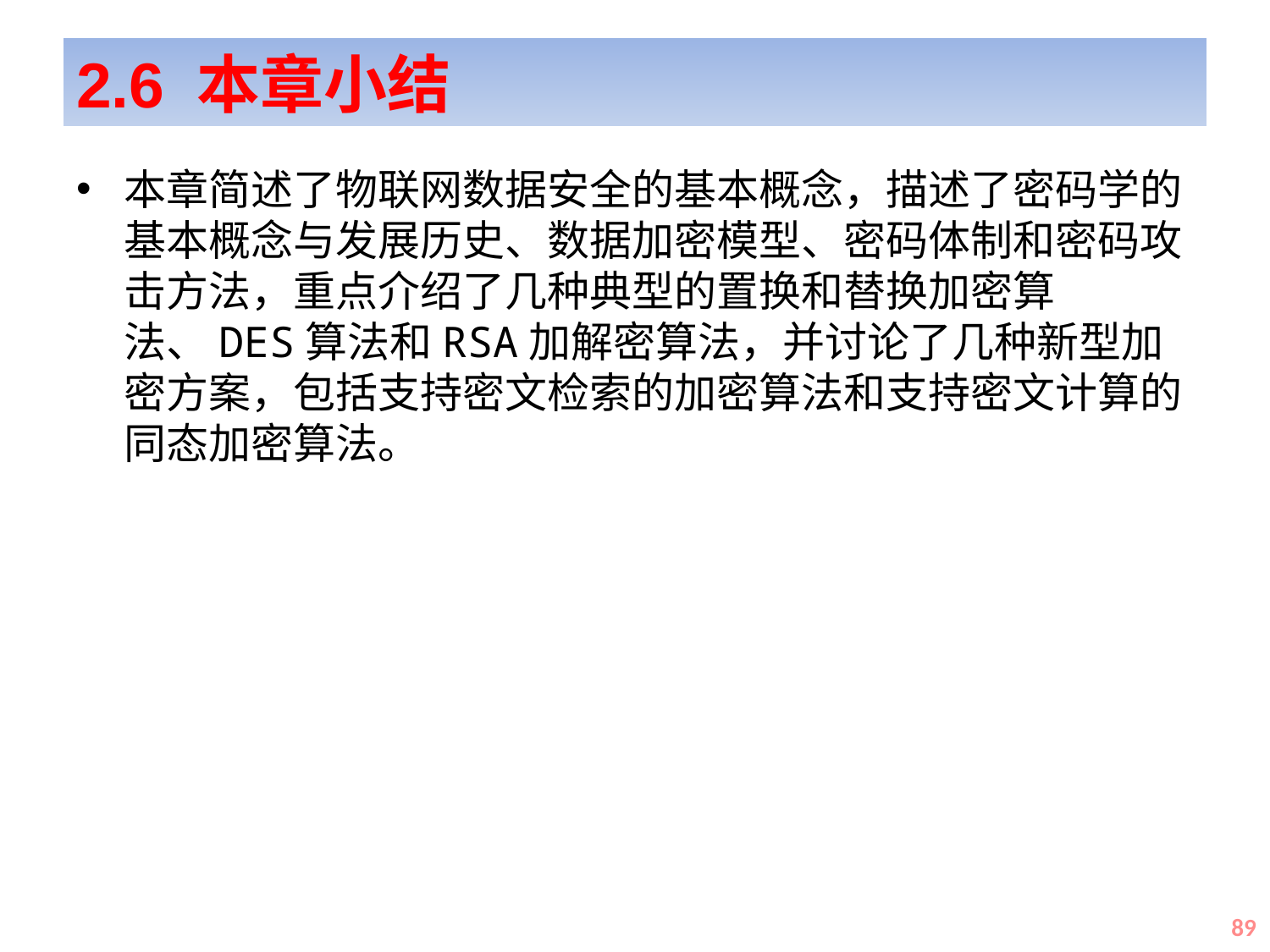

# 2.6 本章小结
本章简述了物联网数据安全的基本概念，描述了密码学的基本概念与发展历史、数据加密模型、密码体制和密码攻击方法，重点介绍了几种典型的置换和替换加密算法、DES算法和RSA加解密算法，并讨论了几种新型加密方案，包括支持密文检索的加密算法和支持密文计算的同态加密算法。

89